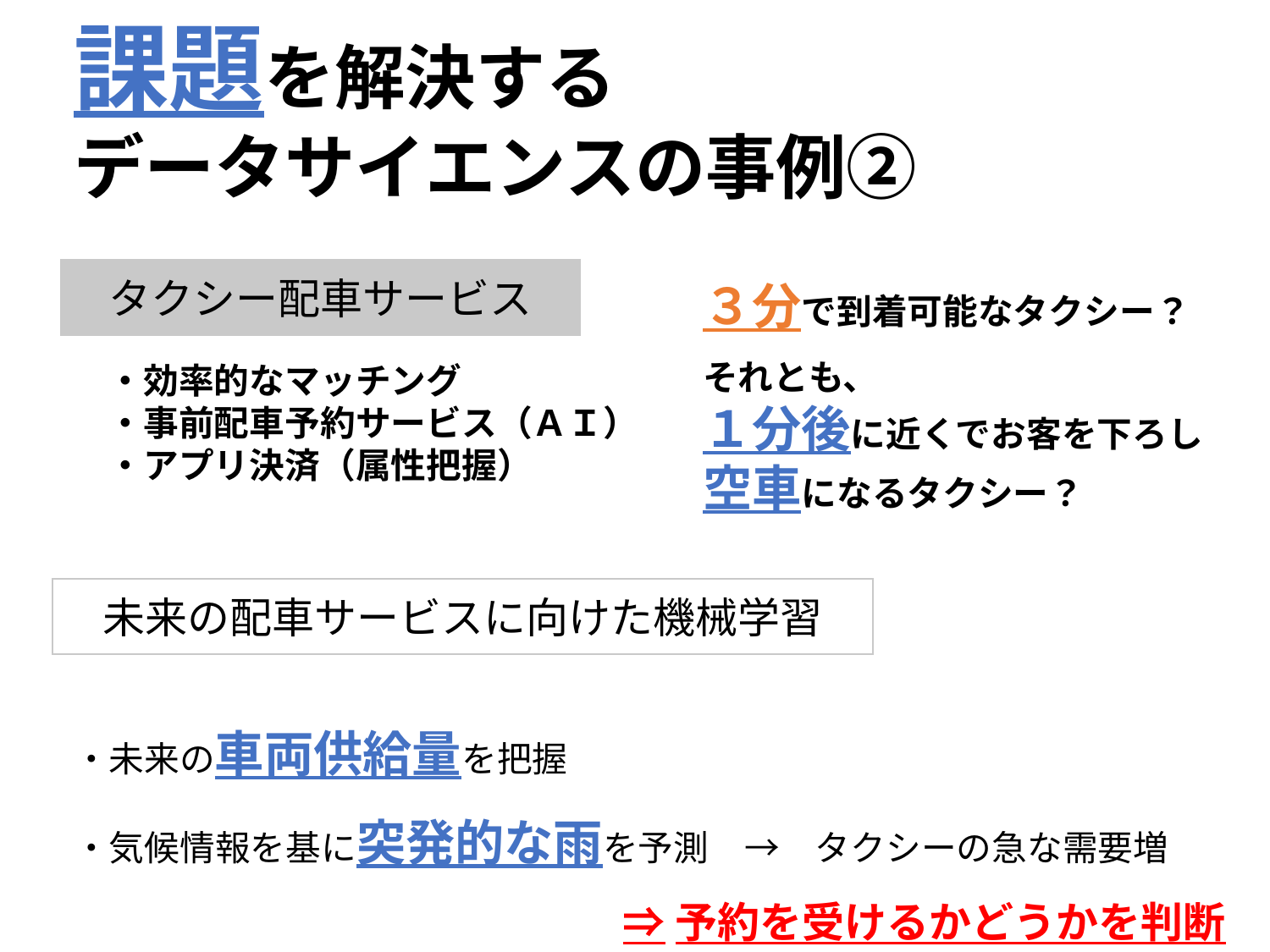

課題を解決する
データサイエンスの事例②
３分で到着可能なタクシー？
それとも、
１分後に近くでお客を下ろし
空車になるタクシー？
タクシー配車サービス
・効率的なマッチング
・事前配車予約サービス（ＡＩ）
・アプリ決済（属性把握）
未来の配車サービスに向けた機械学習
・未来の車両供給量を把握
・気候情報を基に突発的な雨を予測　→　タクシーの急な需要増
⇒予約を受けるかどうかを判断